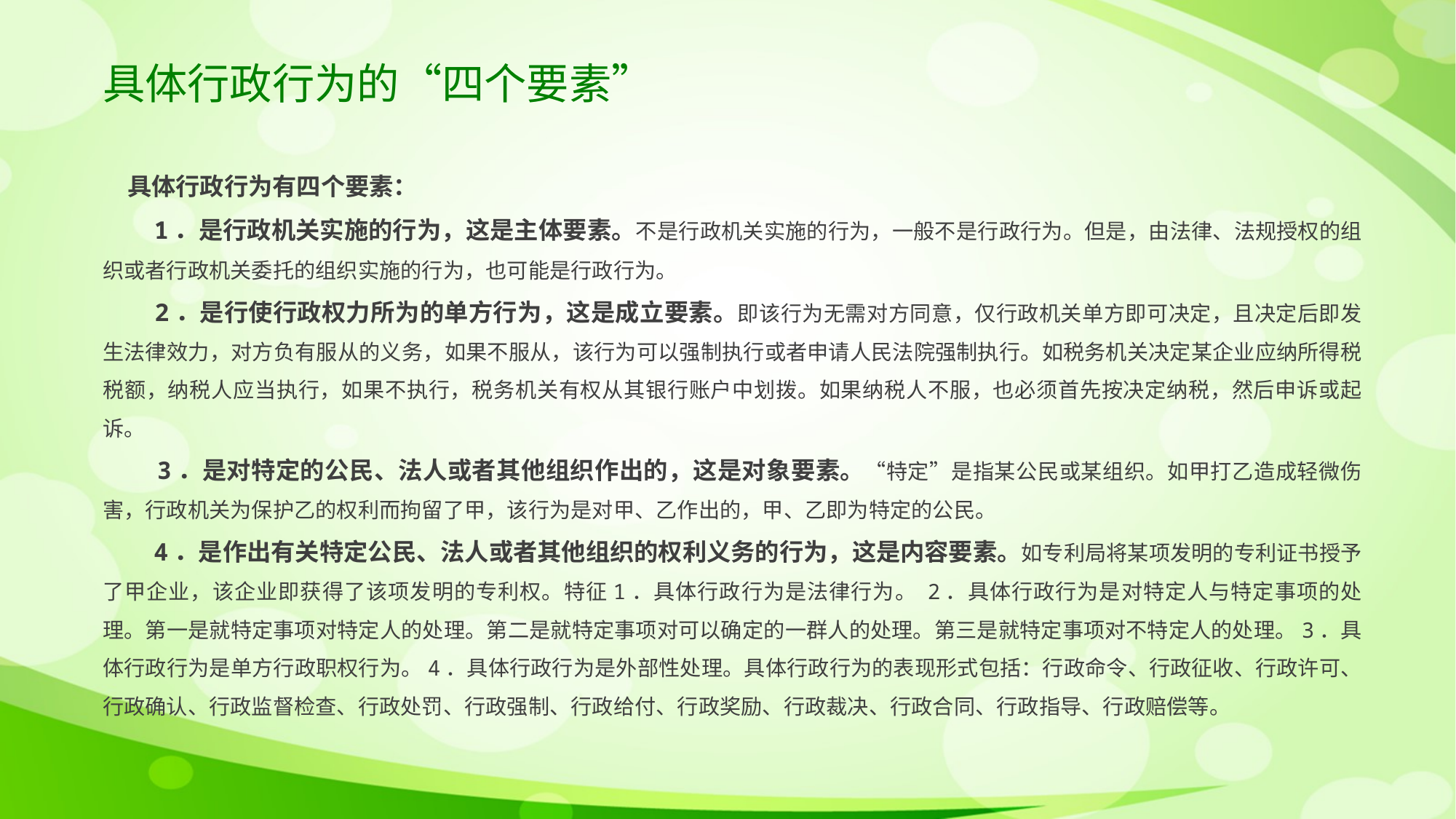

具体行政行为的“四个要素”
    具体行政行为有四个要素：
    1．是行政机关实施的行为，这是主体要素。不是行政机关实施的行为，一般不是行政行为。但是，由法律、法规授权的组织或者行政机关委托的组织实施的行为，也可能是行政行为。
    2．是行使行政权力所为的单方行为，这是成立要素。即该行为无需对方同意，仅行政机关单方即可决定，且决定后即发生法律效力，对方负有服从的义务，如果不服从，该行为可以强制执行或者申请人民法院强制执行。如税务机关决定某企业应纳所得税税额，纳税人应当执行，如果不执行，税务机关有权从其银行账户中划拨。如果纳税人不服，也必须首先按决定纳税，然后申诉或起诉。
    3．是对特定的公民、法人或者其他组织作出的，这是对象要素。“特定”是指某公民或某组织。如甲打乙造成轻微伤害，行政机关为保护乙的权利而拘留了甲，该行为是对甲、乙作出的，甲、乙即为特定的公民。
    4．是作出有关特定公民、法人或者其他组织的权利义务的行为，这是内容要素。如专利局将某项发明的专利证书授予了甲企业，该企业即获得了该项发明的专利权。特征1．具体行政行为是法律行为。 2．具体行政行为是对特定人与特定事项的处理。第一是就特定事项对特定人的处理。第二是就特定事项对可以确定的一群人的处理。第三是就特定事项对不特定人的处理。3．具体行政行为是单方行政职权行为。4．具体行政行为是外部性处理。具体行政行为的表现形式包括：行政命令、行政征收、行政许可、行政确认、行政监督检查、行政处罚、行政强制、行政给付、行政奖励、行政裁决、行政合同、行政指导、行政赔偿等。